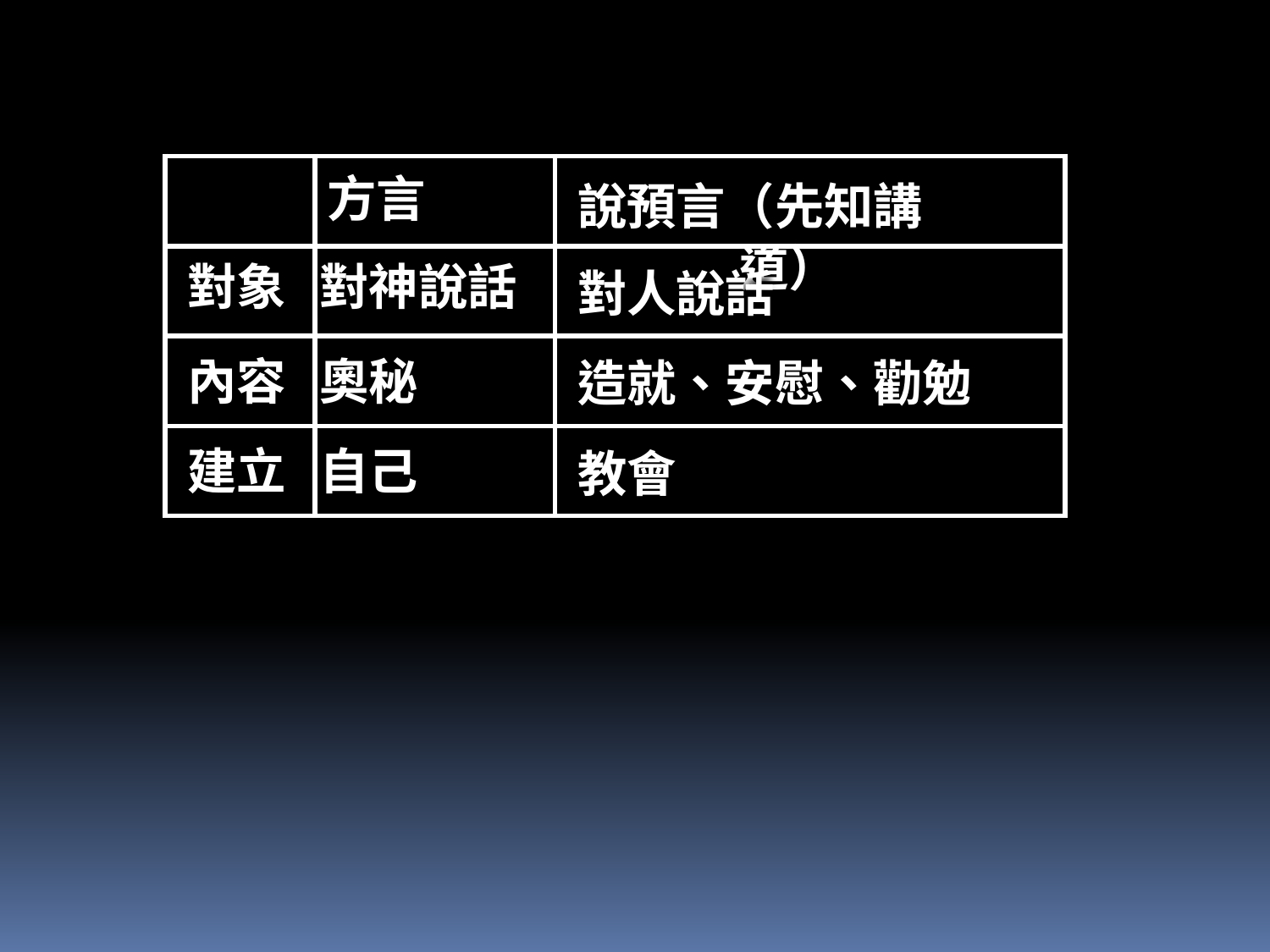

|  |  |  |
| --- | --- | --- |
|  |  |  |
|  |  |  |
|  |  |  |
方言
說預言（先知講道）
對象   對神說話
對人說話
內容   奧秘
造就、安慰、勸勉
建立   自己
教會